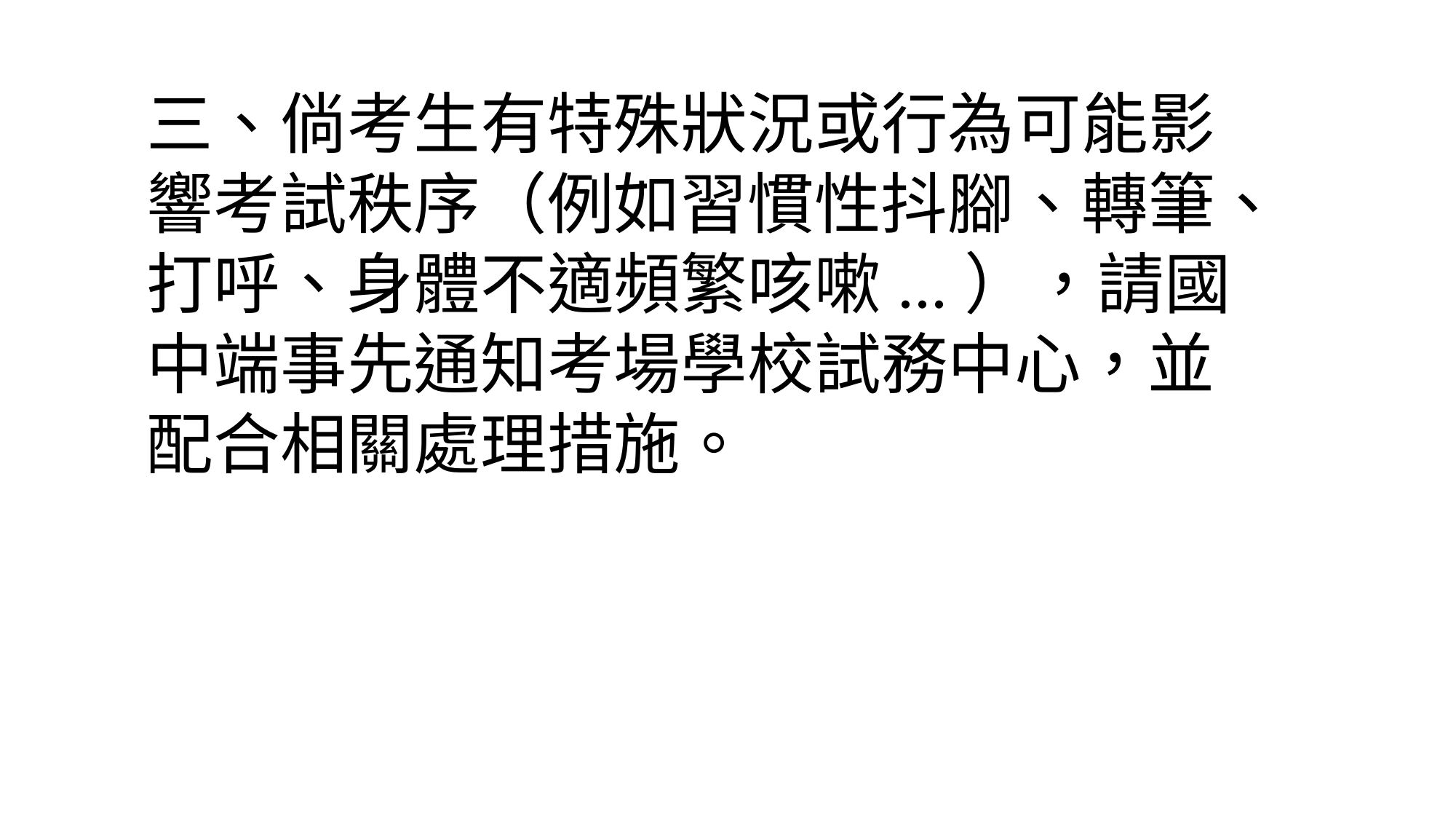

三、倘考生有特殊狀況或行為可能影響考試秩序（例如習慣性抖腳、轉筆、打呼、身體不適頻繁咳嗽...），請國中端事先通知考場學校試務中心，並配合相關處理措施。